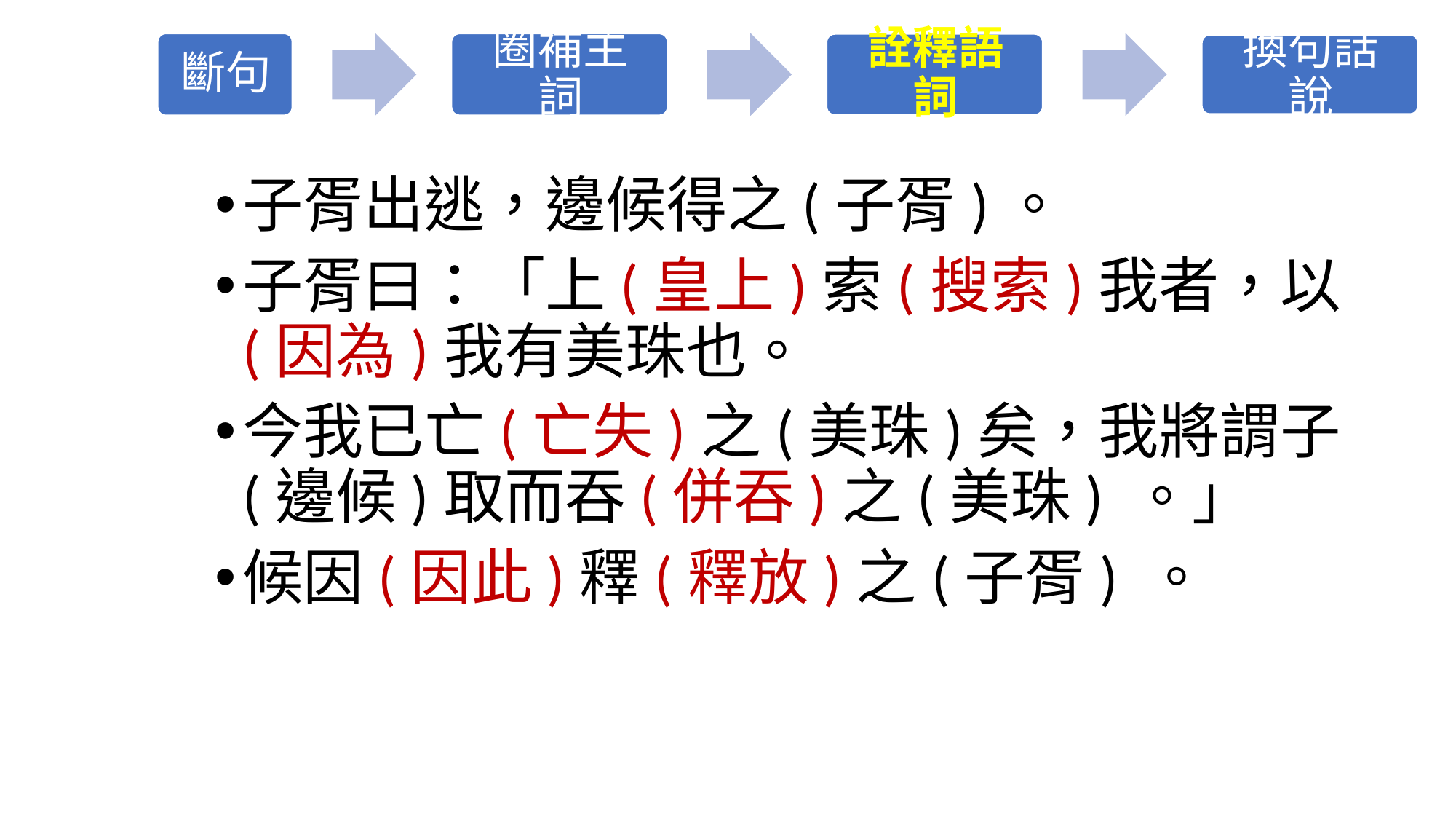

斷句

圈補主詞

詮釋語詞

換句話說
子胥出逃，邊候得之(子胥)。
子胥曰：「上(皇上)索(搜索)我者，以(因為)我有美珠也。
今我已亡(亡失)之(美珠)矣，我將謂子(邊候)取而吞(併吞)之(美珠) 。」
候因(因此)釋(釋放)之(子胥) 。